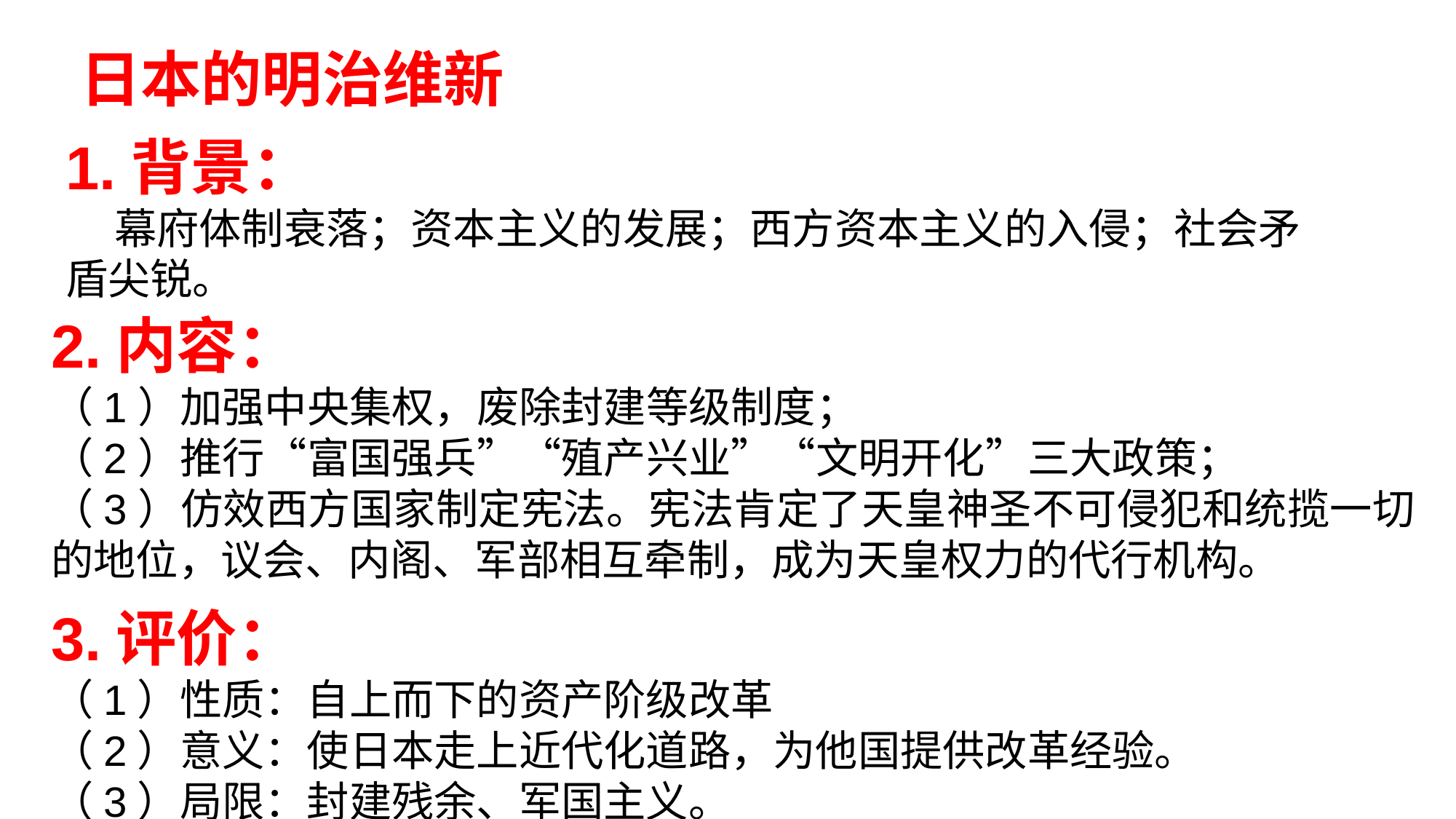

日本的明治维新
1.背景：
    幕府体制衰落；资本主义的发展；西方资本主义的入侵；社会矛盾尖锐。
2.内容：
（1）加强中央集权，废除封建等级制度；
（2）推行“富国强兵”“殖产兴业”“文明开化”三大政策；
（3）仿效西方国家制定宪法。宪法肯定了天皇神圣不可侵犯和统揽一切的地位，议会、内阁、军部相互牵制，成为天皇权力的代行机构。
3.评价：
（1）性质：自上而下的资产阶级改革
（2）意义：使日本走上近代化道路，为他国提供改革经验。
（3）局限：封建残余、军国主义。